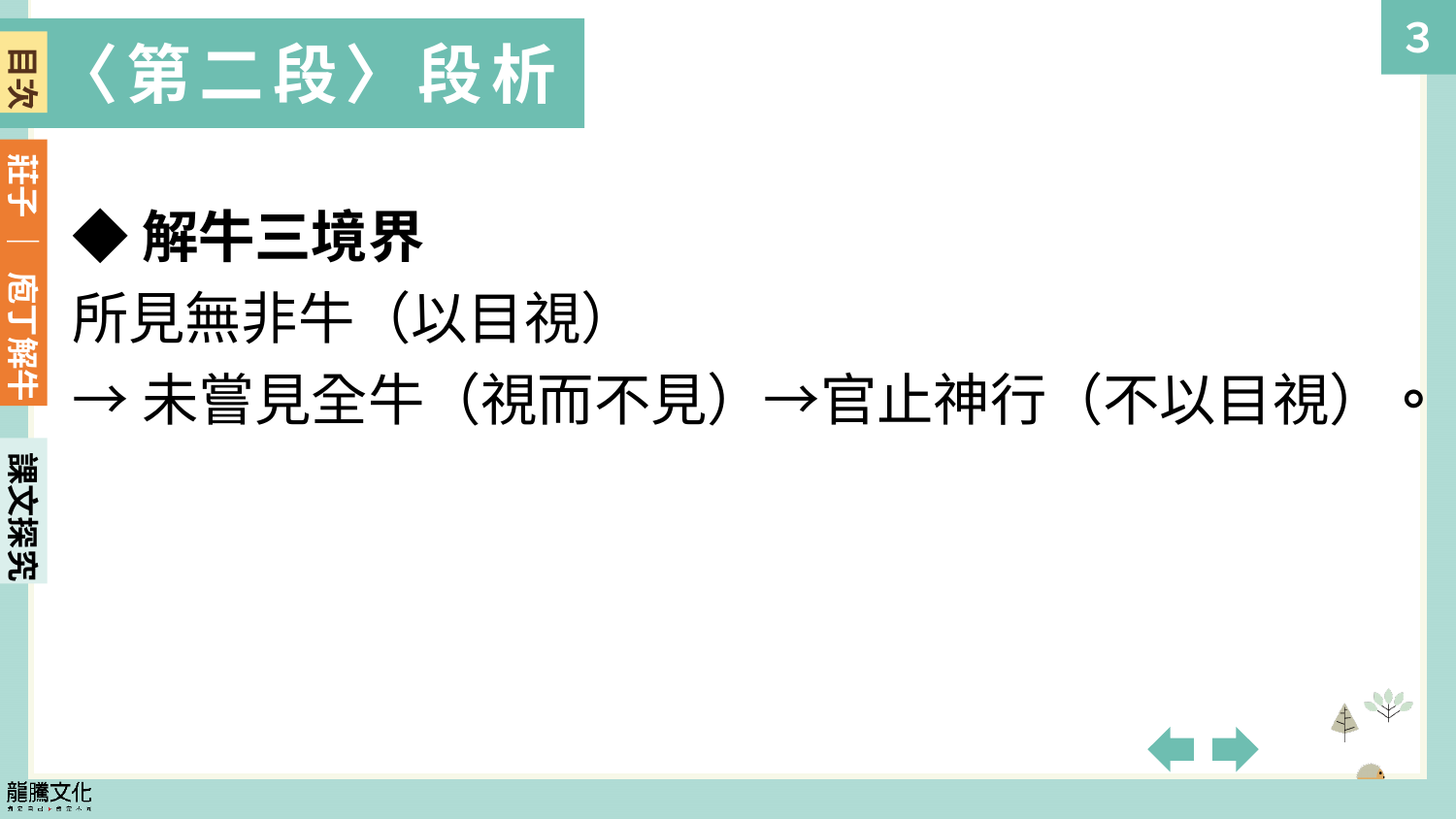

〈第二段〉段析
目次
◆解牛三境界
所見無非牛（以目視）
→未嘗見全牛（視而不見）→官止神行（不以目視）。